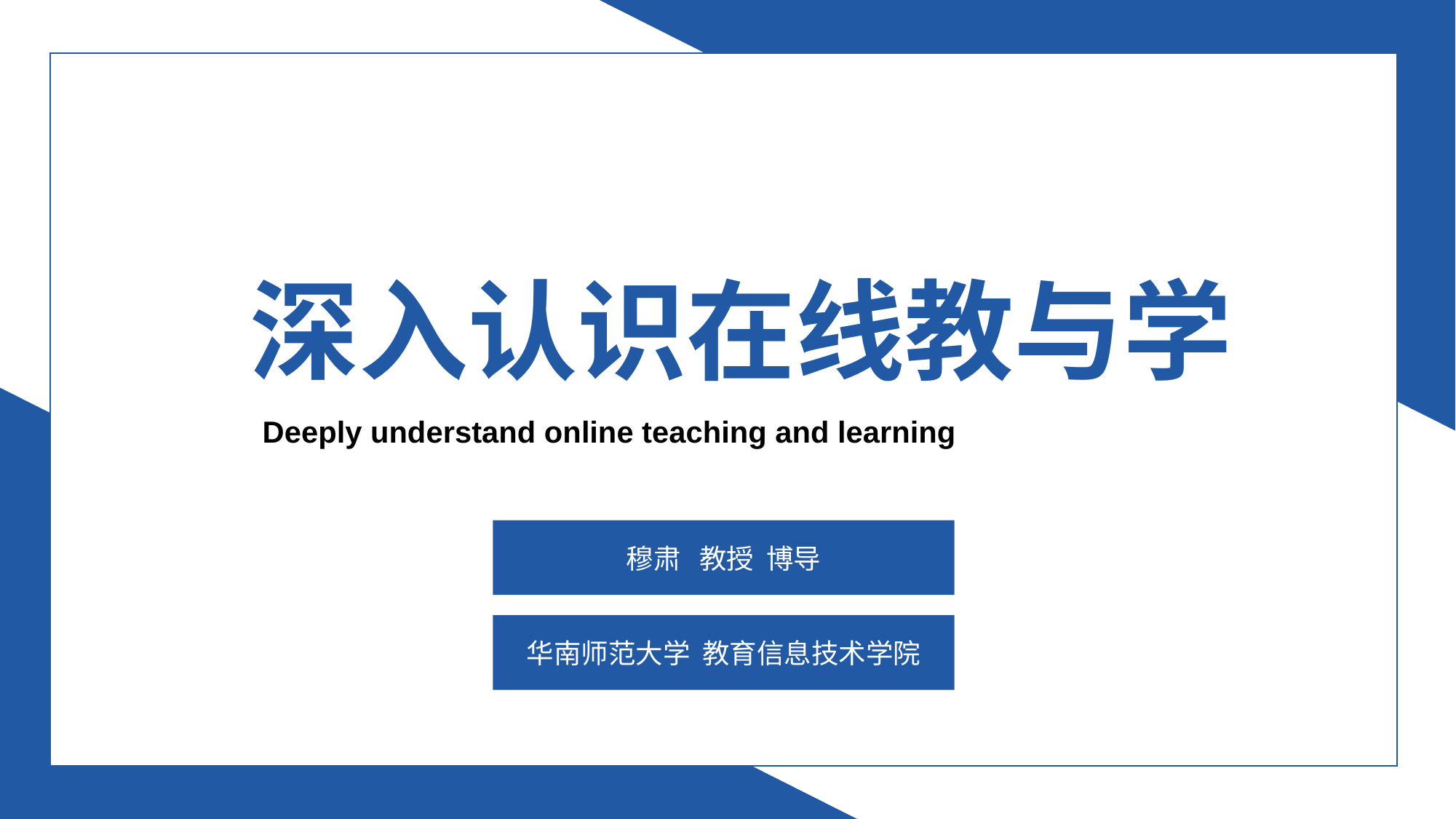

深入认识在线教与学

Deeply understand online teaching and learning
穆肃   教授  博导
华南师范大学  教育信息技术学院